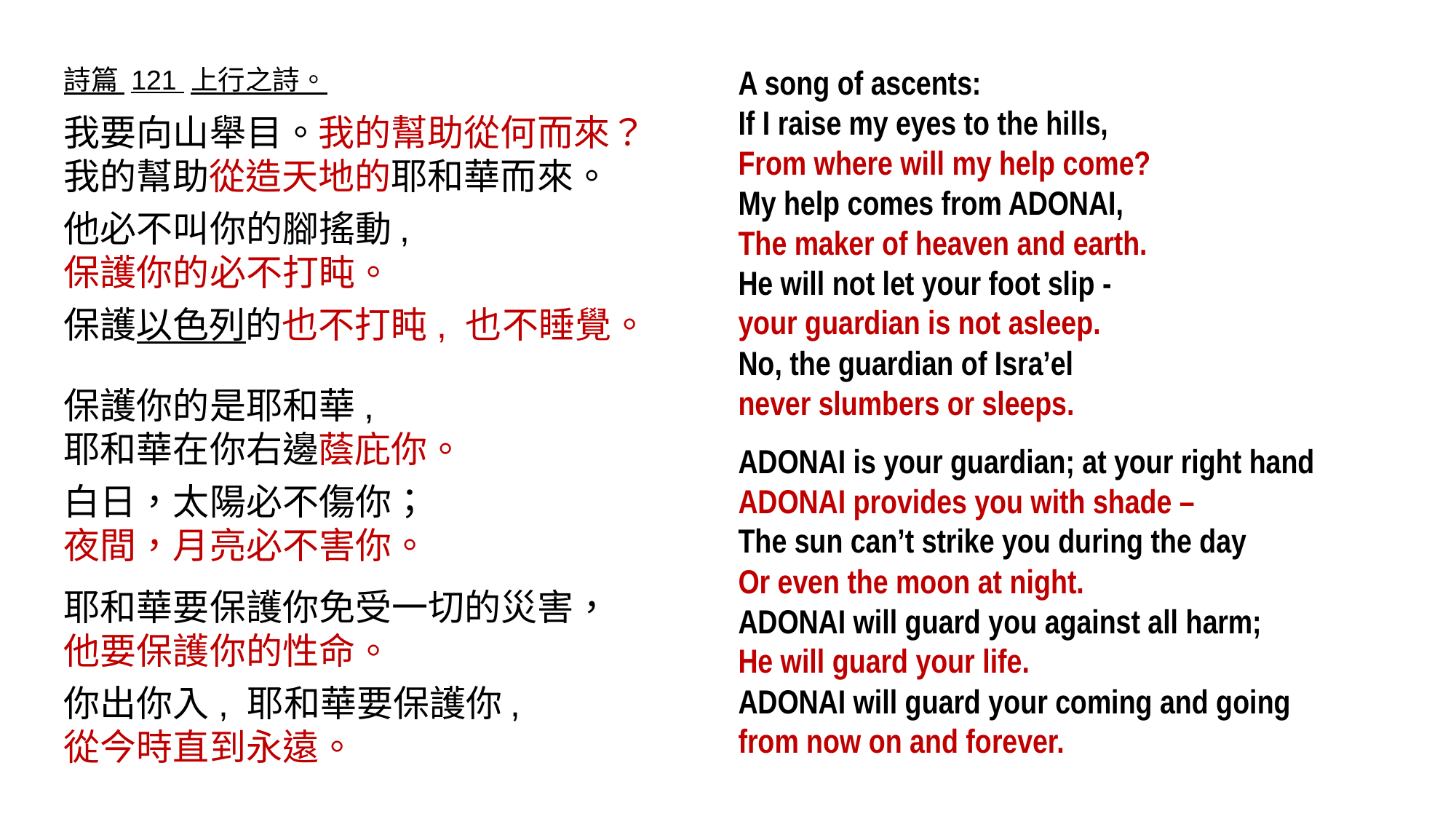

詩篇 121 上行之詩。

我要向山舉目。我的幫助從何而來？
我的幫助從造天地的耶和華而來。

他必不叫你的腳搖動,
保護你的必不打盹。

保護以色列的也不打盹, 也不睡覺。

保護你的是耶和華,
耶和華在你右邊蔭庇你。

白日，太陽必不傷你；
夜間，月亮必不害你。

耶和華要保護你免受一切的災害，
他要保護你的性命。
你出你入, 耶和華要保護你,
從今時直到永遠。
A song of ascents:
If I raise my eyes to the hills,
From where will my help come?
My help comes from ADONAI,
The maker of heaven and earth.
He will not let your foot slip -
your guardian is not asleep.
No, the guardian of Isra’el
never slumbers or sleeps.

ADONAI is your guardian; at your right hand
ADONAI provides you with shade –
The sun can’t strike you during the day
Or even the moon at night.
ADONAI will guard you against all harm;
He will guard your life.
ADONAI will guard your coming and going
from now on and forever.